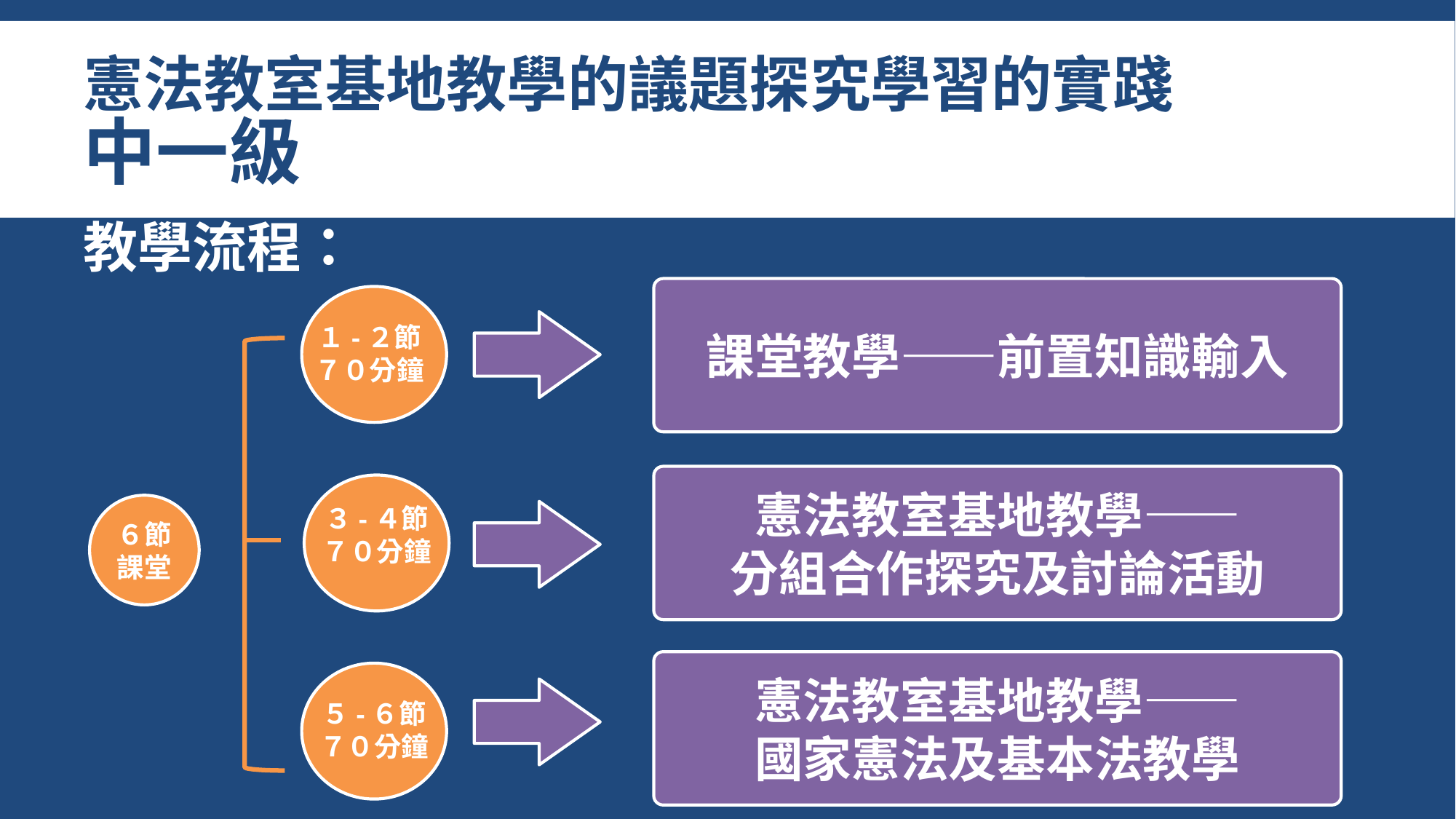

# 憲法教室基地教學的議題探究學習的實踐 中一級
教學流程：
課堂教學——前置知識輸入

１-２節
７０分鐘

憲法教室基地教學——
分組合作探究及討論活動

６節課堂
３-４節
７０分鐘

憲法教室基地教學——
國家憲法及基本法教學

５-６節
７０分鐘